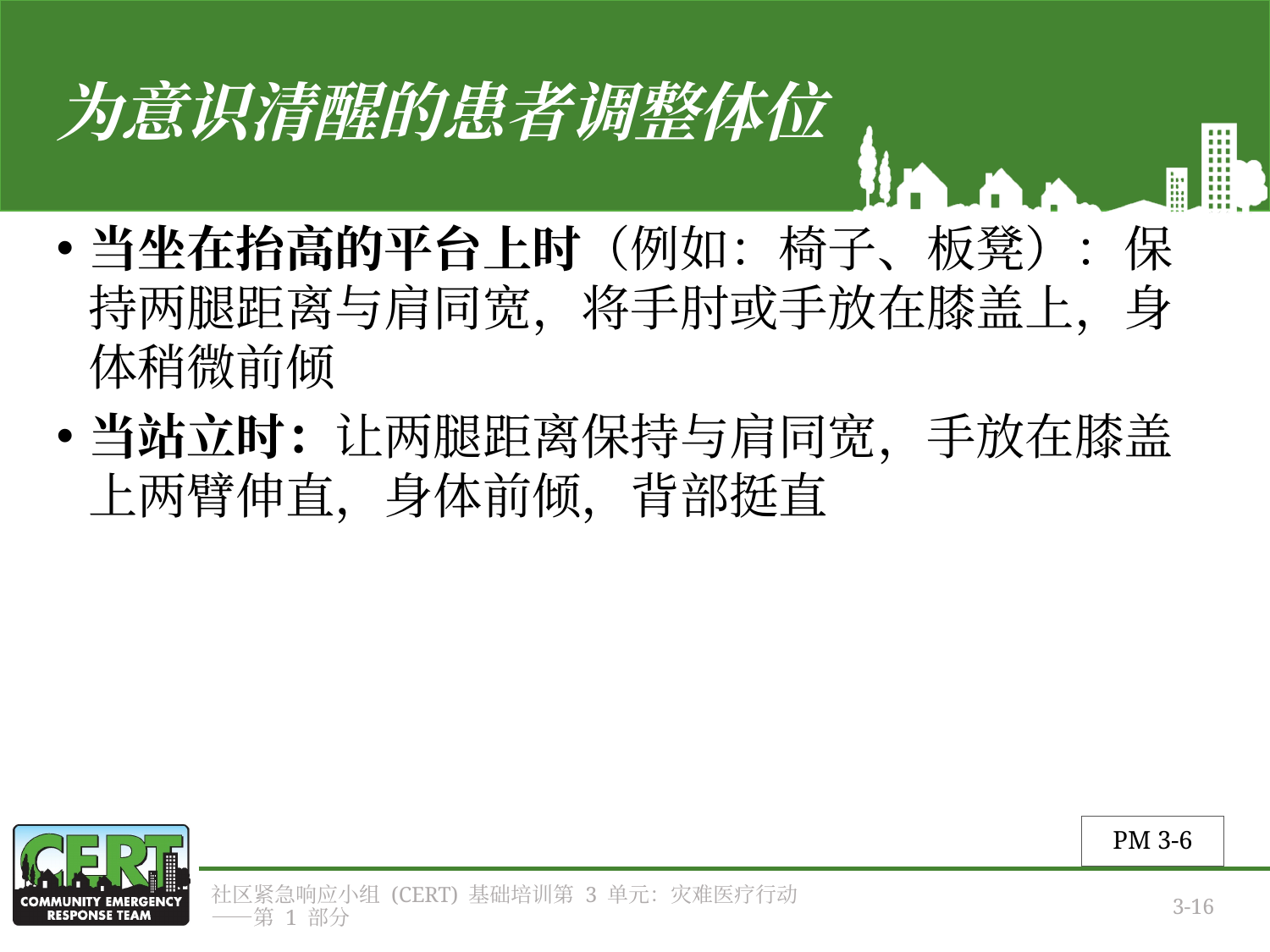

# 为意识清醒的患者调整体位
当坐在抬高的平台上时（例如：椅子、板凳）：保持两腿距离与肩同宽，将手肘或手放在膝盖上，身体稍微前倾
当站立时：让两腿距离保持与肩同宽，手放在膝盖上两臂伸直，身体前倾，背部挺直
PM 3-6
社区紧急响应小组 (CERT) 基础培训第 3 单元：灾难医疗行动——第 1 部分
3-16